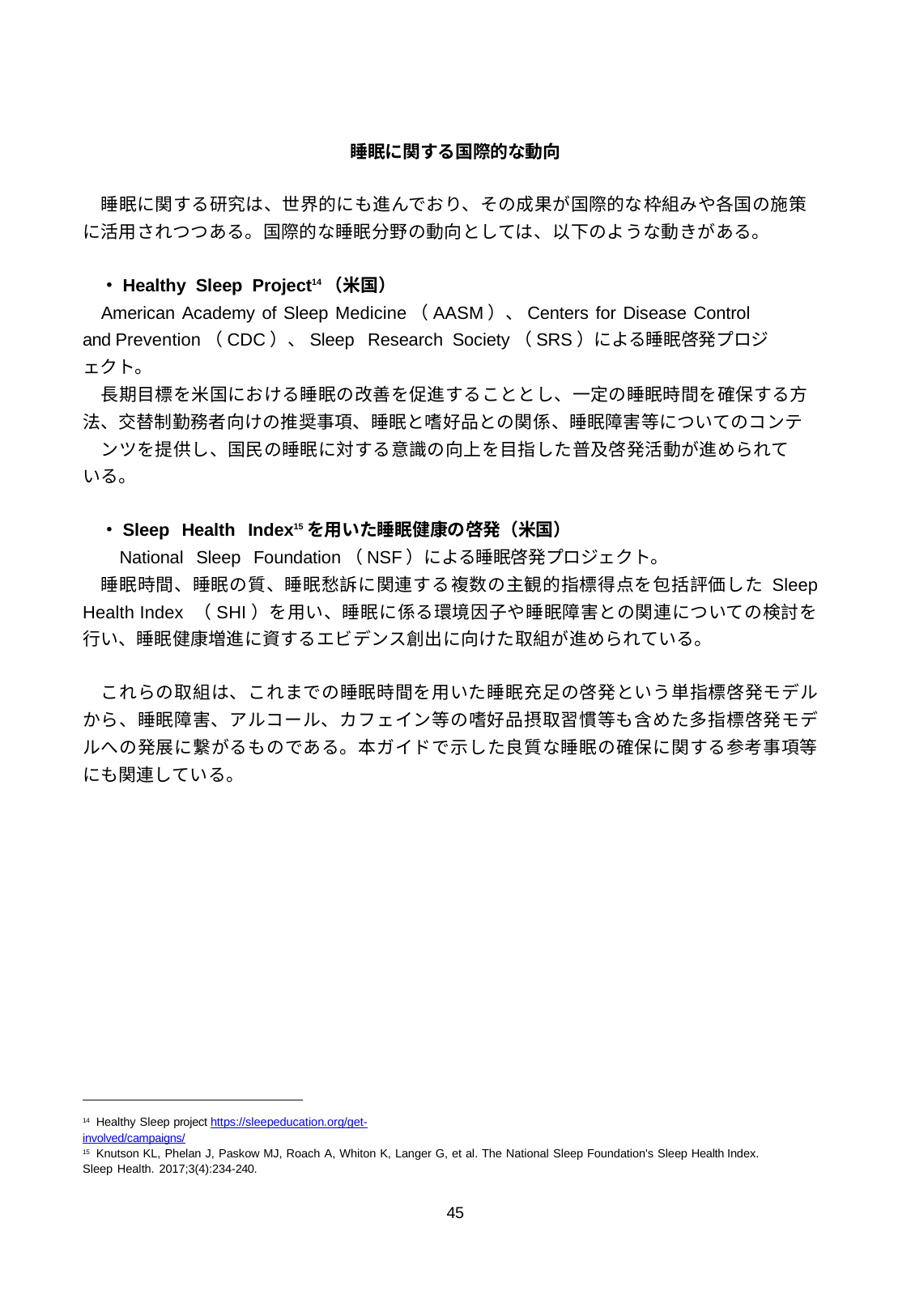

睡眠に関する国際的な動向

睡眠に関する研究は、世界的にも進んでおり、その成果が国際的な枠組みや各国の施策に活用されつつある。国際的な睡眠分野の動向としては、以下のような動きがある。

・Healthy Sleep Project14（米国）
American Academy of Sleep Medicine（AASM）、Centers for Disease Control and Prevention（CDC）、Sleep Research  Society（SRS）による睡眠啓発プロジェクト。
長期目標を米国における睡眠の改善を促進することとし、一定の睡眠時間を確保する方法、交替制勤務者向けの推奨事項、睡眠と嗜好品との関係、睡眠障害等についてのコンテ
ンツを提供し、国民の睡眠に対する意識の向上を目指した普及啓発活動が進められている。

・Sleep Health Index15を用いた睡眠健康の啓発（米国）
National Sleep Foundation（NSF）による睡眠啓発プロジェクト。
睡眠時間、睡眠の質、睡眠愁訴に関連する複数の主観的指標得点を包括評価した Sleep Health Index （SHI）を用い、睡眠に係る環境因子や睡眠障害との関連についての検討を行い、睡眠健康増進に資するエビデンス創出に向けた取組が進められている。

これらの取組は、これまでの睡眠時間を用いた睡眠充足の啓発という単指標啓発モデルから、睡眠障害、アルコール、カフェイン等の嗜好品摂取習慣等も含めた多指標啓発モデルへの発展に繋がるものである。本ガイドで示した良質な睡眠の確保に関する参考事項等にも関連している。

14 Healthy Sleep project https://sleepeducation.org/get-involved/campaigns/
15 Knutson KL, Phelan J, Paskow MJ, Roach A, Whiton K, Langer G, et al. The National Sleep Foundation's Sleep Health Index. Sleep Health. 2017;3(4):234-240.
45